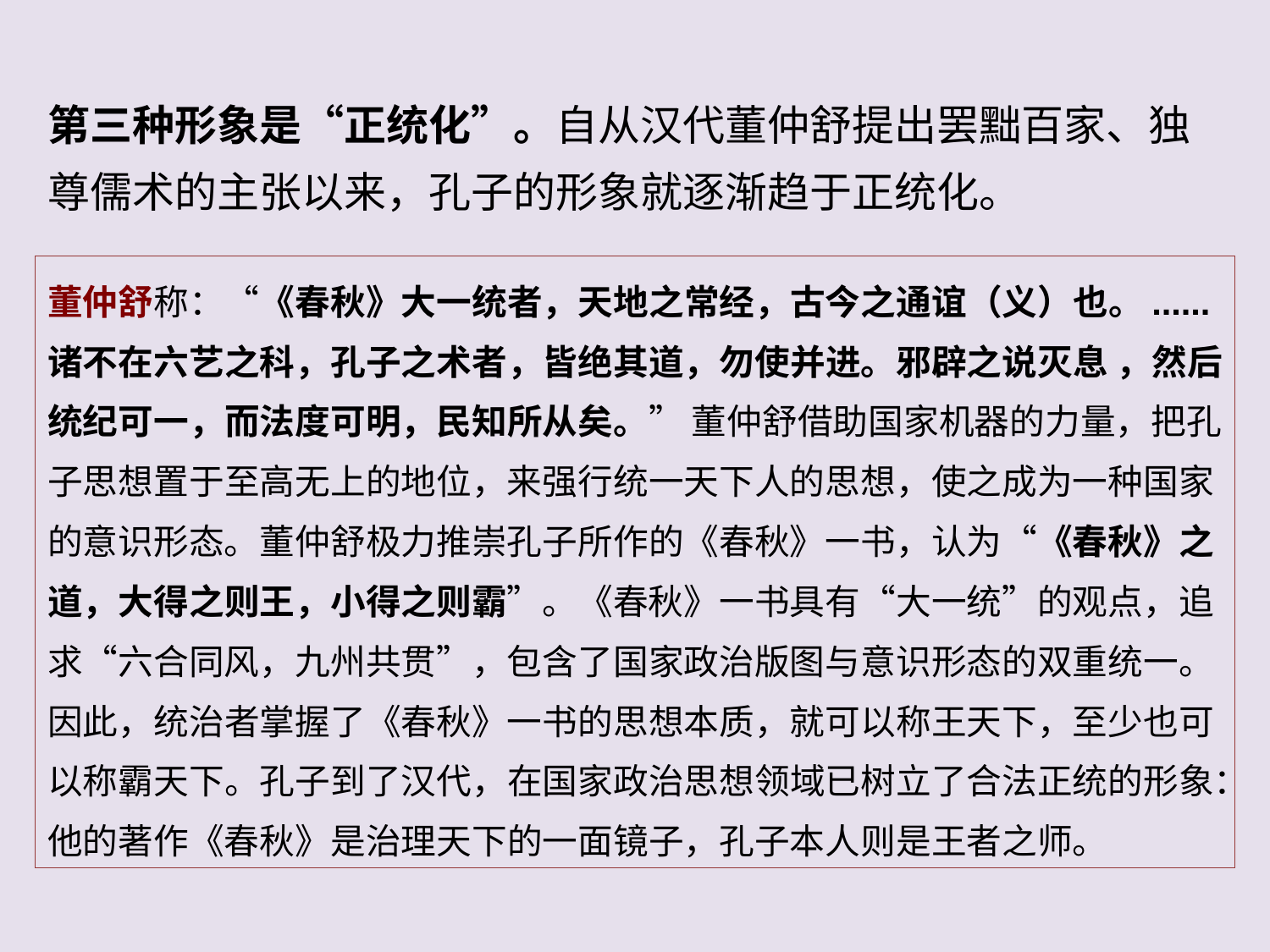

第三种形象是“正统化”。自从汉代董仲舒提出罢黜百家、独尊儒术的主张以来，孔子的形象就逐渐趋于正统化。
董仲舒称：“《春秋》大一统者，天地之常经，古今之通谊（义）也。......诸不在六艺之科，孔子之术者，皆绝其道，勿使并进。邪辟之说灭息 ，然后统纪可一，而法度可明，民知所从矣。” 董仲舒借助国家机器的力量，把孔子思想置于至高无上的地位，来强行统一天下人的思想，使之成为一种国家的意识形态。董仲舒极力推崇孔子所作的《春秋》一书，认为“《春秋》之道，大得之则王，小得之则霸”。《春秋》一书具有“大一统”的观点，追求“六合同风，九州共贯”，包含了国家政治版图与意识形态的双重统一。因此，统治者掌握了《春秋》一书的思想本质，就可以称王天下，至少也可以称霸天下。孔子到了汉代，在国家政治思想领域已树立了合法正统的形象：他的著作《春秋》是治理天下的一面镜子，孔子本人则是王者之师。